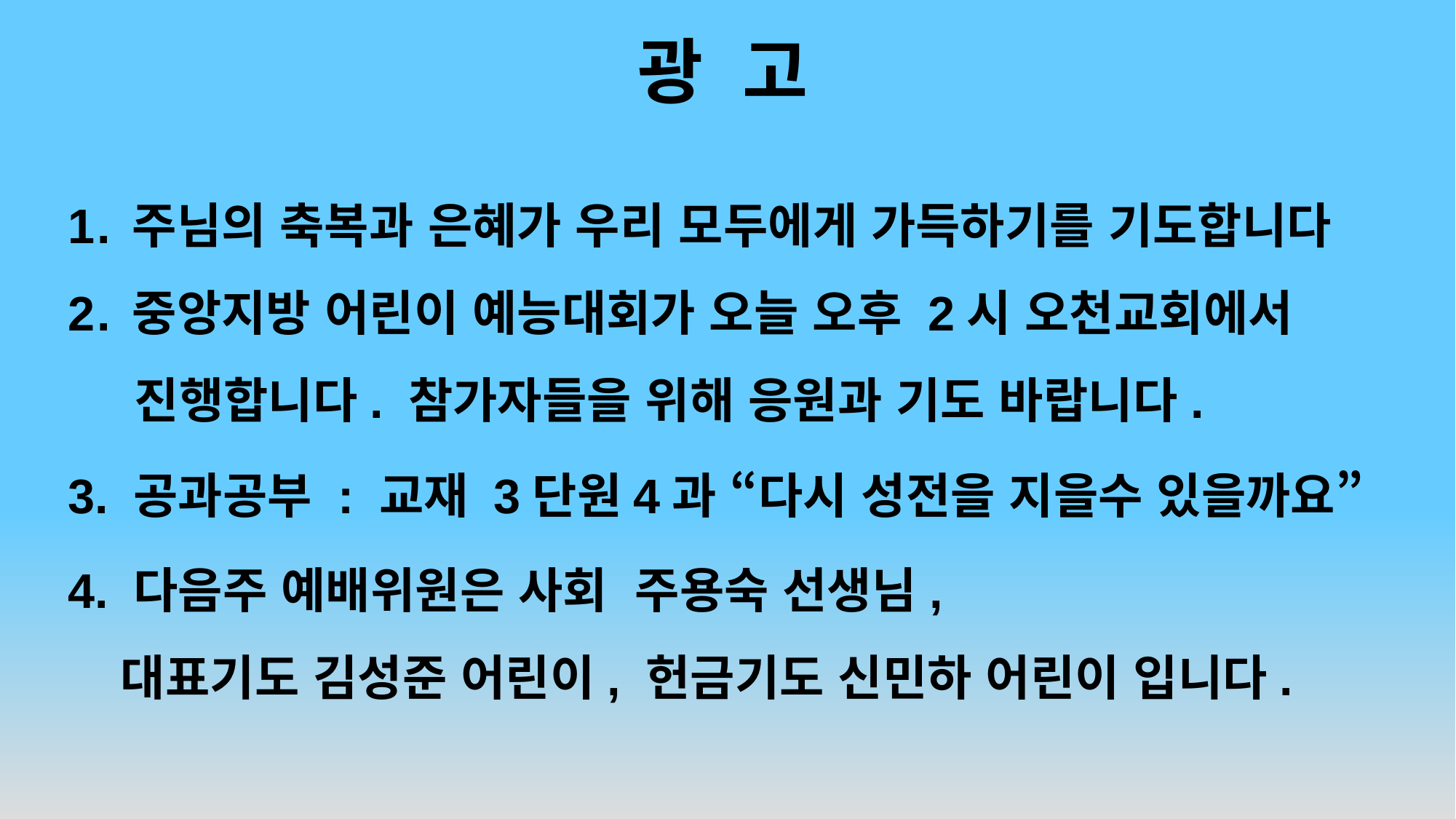

# 광  고
주님의 축복과 은혜가 우리 모두에게 가득하기를 기도합니다
중앙지방 어린이 예능대회가 오늘 오후 2시 오천교회에서
    진행합니다. 참가자들을 위해 응원과 기도 바랍니다.
3. 공과공부 : 교재 3단원4과 “다시 성전을 지을수 있을까요”
4. 다음주 예배위원은 사회  주용숙 선생님,
   대표기도 김성준 어린이, 헌금기도 신민하 어린이 입니다.